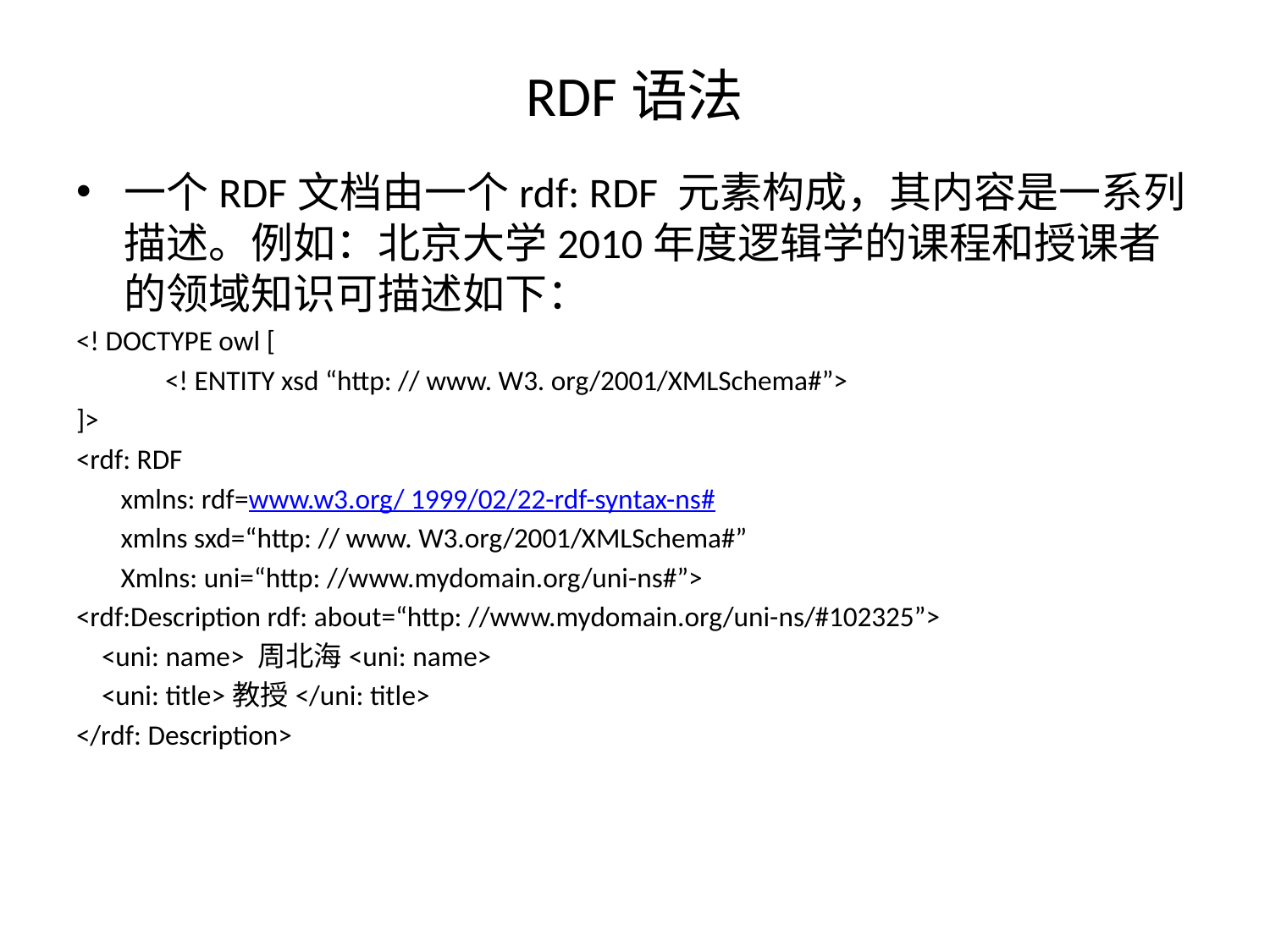

# RDF语法
一个RDF文档由一个rdf: RDF 元素构成，其内容是一系列描述。例如：北京大学2010年度逻辑学的课程和授课者的领域知识可描述如下：
<! DOCTYPE owl [
              <! ENTITY xsd “http: // www. W3. org/2001/XMLSchema#”>
]>
<rdf: RDF
       xmlns: rdf=www.w3.org/ 1999/02/22-rdf-syntax-ns#
       xmlns sxd=“http: // www. W3.org/2001/XMLSchema#”
       Xmlns: uni=“http: //www.mydomain.org/uni-ns#”>
<rdf:Description rdf: about=“http: //www.mydomain.org/uni-ns/#102325”>
    <uni: name> 周北海<uni: name>
    <uni: title>教授</uni: title>
</rdf: Description>